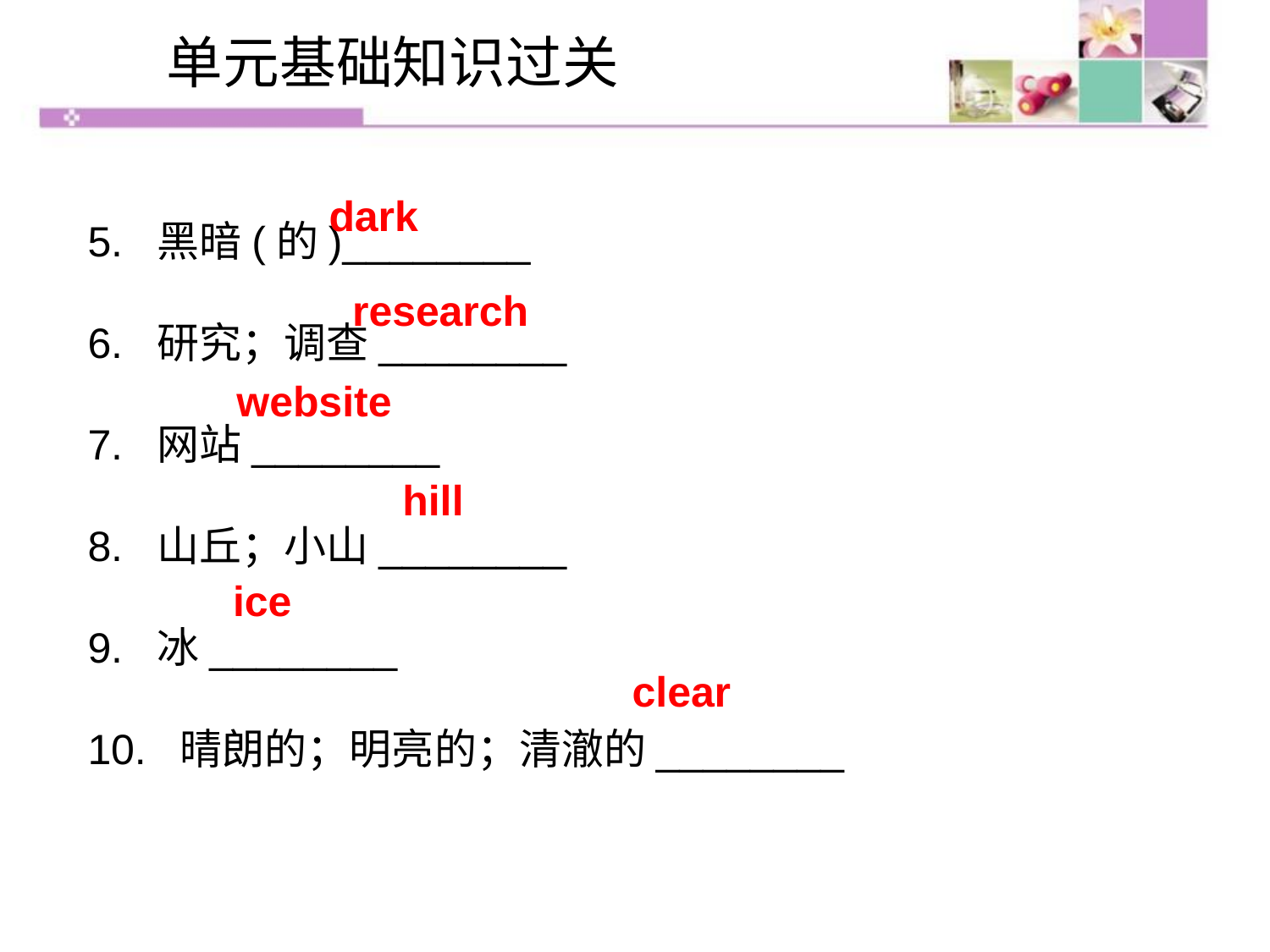

单元基础知识过关
5.  黑暗(的)________
6.  研究；调查________
7.  网站________
8.  山丘；小山________
9.  冰________
10.  晴朗的；明亮的；清澈的________
dark
research
website
hill
ice
clear